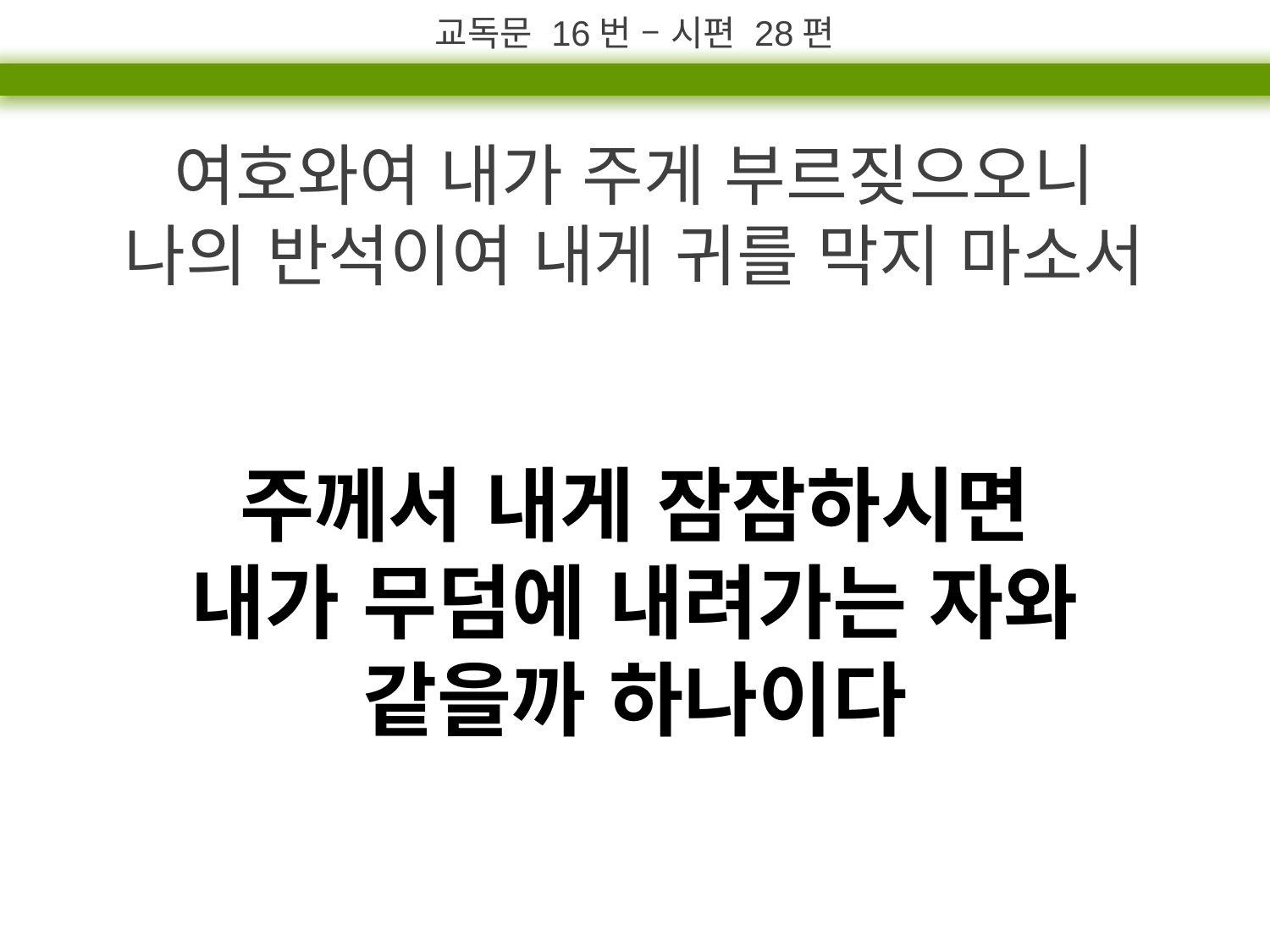

교독문 16번 – 시편 28편

여호와여 내가 주게 부르짖으오니
나의 반석이여 내게 귀를 막지 마소서
주께서 내게 잠잠하시면
내가 무덤에 내려가는 자와
같을까 하나이다